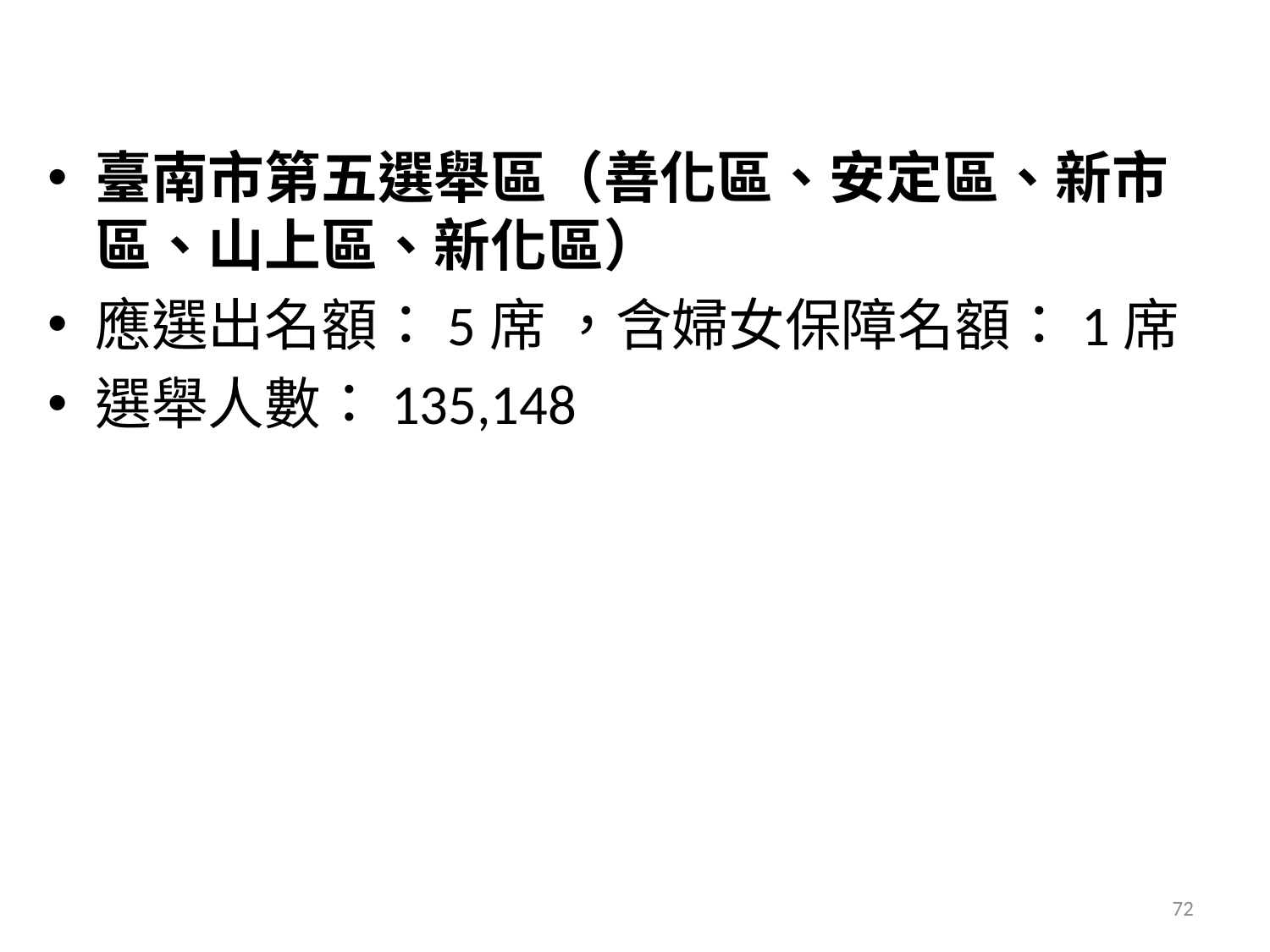

#
臺南市第五選舉區（善化區、安定區、新市區、山上區、新化區）
應選出名額：5席 ，含婦女保障名額：1席
選舉人數：135,148

72